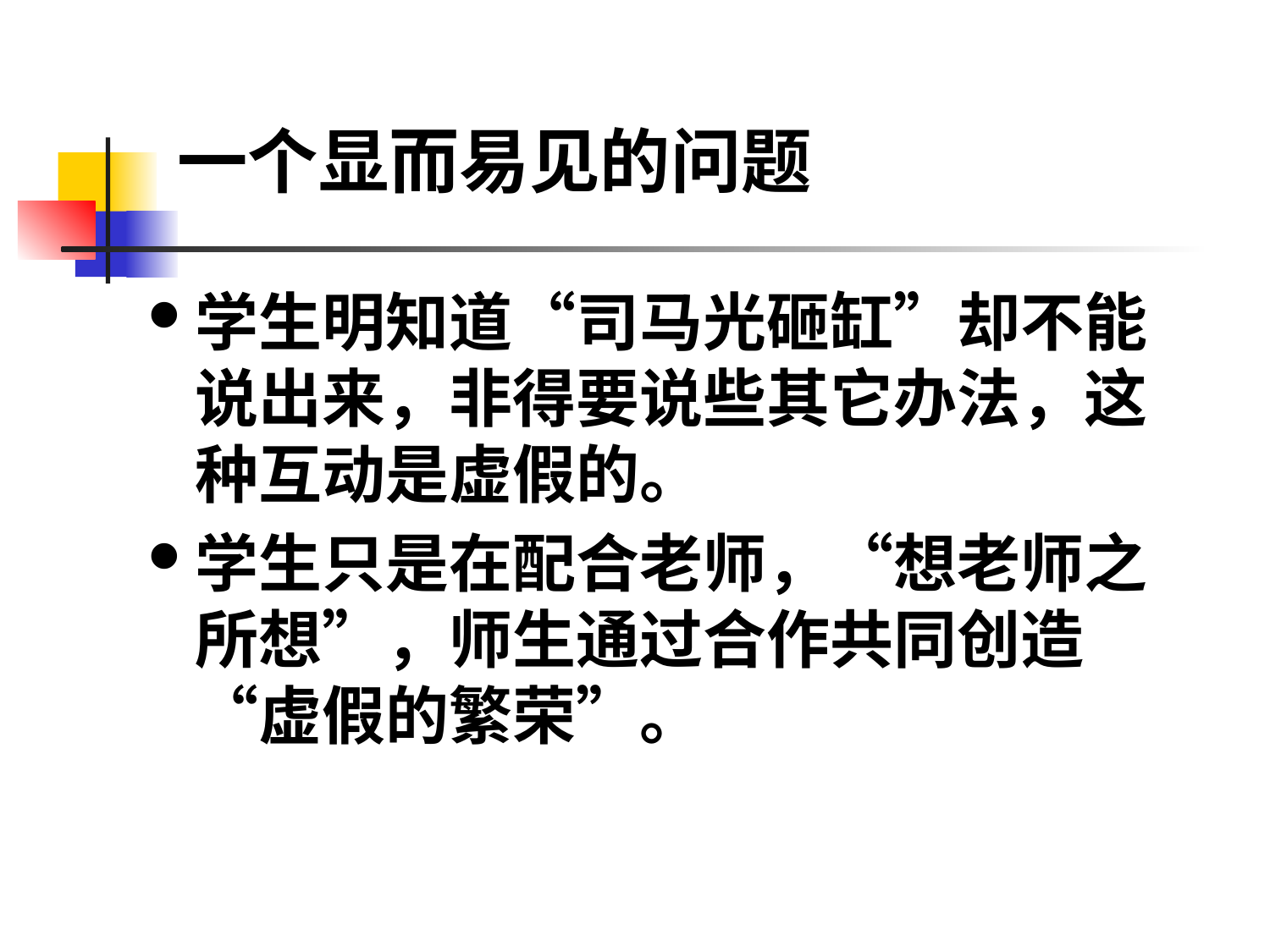

# 一个显而易见的问题
学生明知道“司马光砸缸”却不能说出来，非得要说些其它办法，这种互动是虚假的。
学生只是在配合老师，“想老师之所想”，师生通过合作共同创造“虚假的繁荣”。